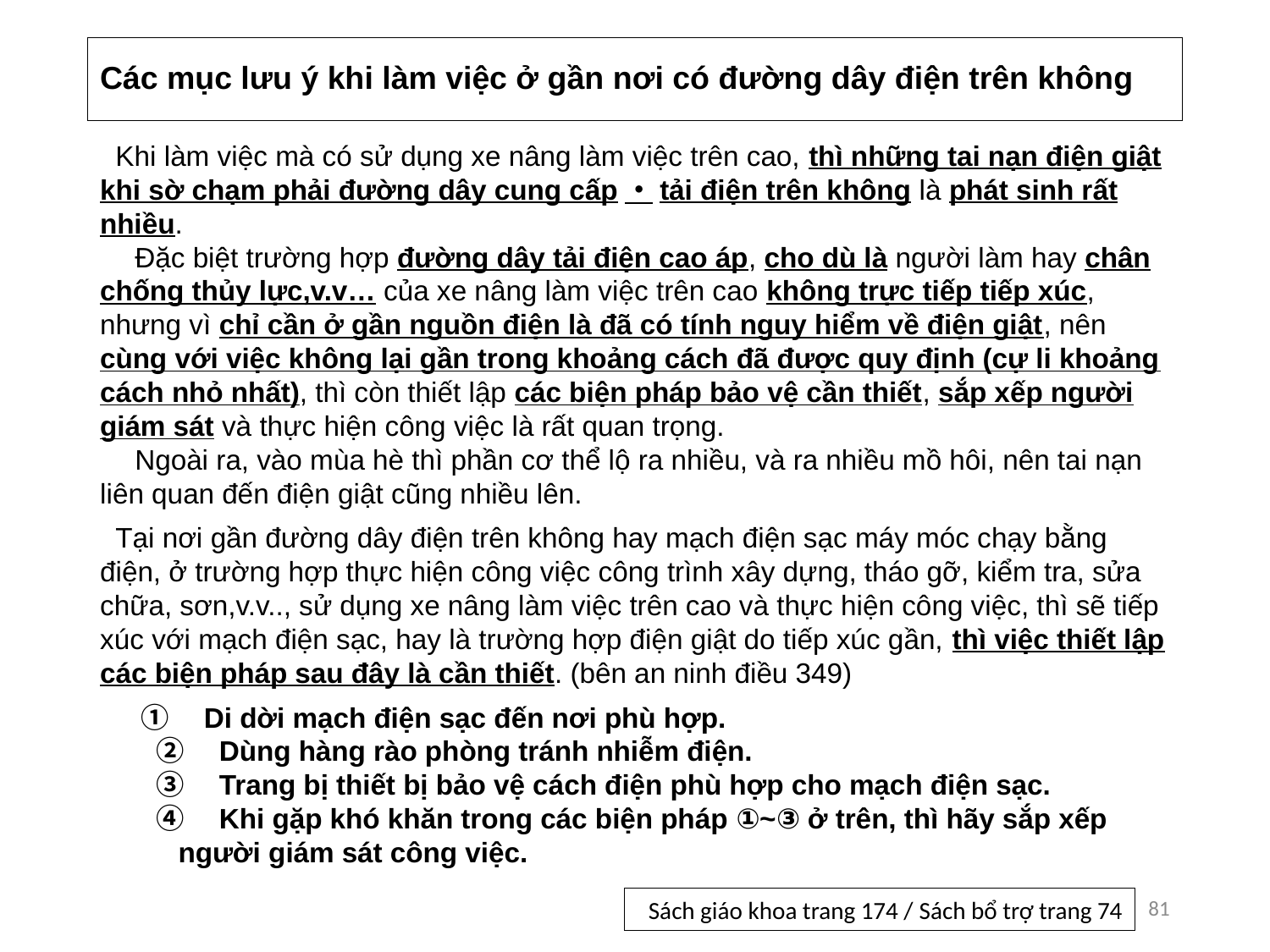

# Các mục lưu ý khi làm việc ở gần nơi có đường dây điện trên không
  Khi làm việc mà có sử dụng xe nâng làm việc trên cao, thì những tai nạn điện giật khi sờ chạm phải đường dây cung cấp・tải điện trên không là phát sinh rất nhiều.
　Đặc biệt trường hợp đường dây tải điện cao áp, cho dù là người làm hay chân chống thủy lực,v.v… của xe nâng làm việc trên cao không trực tiếp tiếp xúc, nhưng vì chỉ cần ở gần nguồn điện là đã có tính nguy hiểm về điện giật, nên cùng với việc không lại gần trong khoảng cách đã được quy định (cự li khoảng cách nhỏ nhất), thì còn thiết lập các biện pháp bảo vệ cần thiết, sắp xếp người giám sát và thực hiện công việc là rất quan trọng.
　Ngoài ra, vào mùa hè thì phần cơ thể lộ ra nhiều, và ra nhiều mồ hôi, nên tai nạn liên quan đến điện giật cũng nhiều lên.
  Tại nơi gần đường dây điện trên không hay mạch điện sạc máy móc chạy bằng điện, ở trường hợp thực hiện công việc công trình xây dựng, tháo gỡ, kiểm tra, sửa chữa, sơn,v.v.., sử dụng xe nâng làm việc trên cao và thực hiện công việc, thì sẽ tiếp xúc với mạch điện sạc, hay là trường hợp điện giật do tiếp xúc gần, thì việc thiết lập các biện pháp sau đây là cần thiết. (bên an ninh điều 349)
　  ①　Di dời mạch điện sạc đến nơi phù hợp.
　　②　Dùng hàng rào phòng tránh nhiễm điện.
　　③　Trang bị thiết bị bảo vệ cách điện phù hợp cho mạch điện sạc.
　　④　Khi gặp khó khăn trong các biện pháp ①~③ ở trên, thì hãy sắp xếp
          người giám sát công việc.
81
Sách giáo khoa trang 174 / Sách bổ trợ trang 74